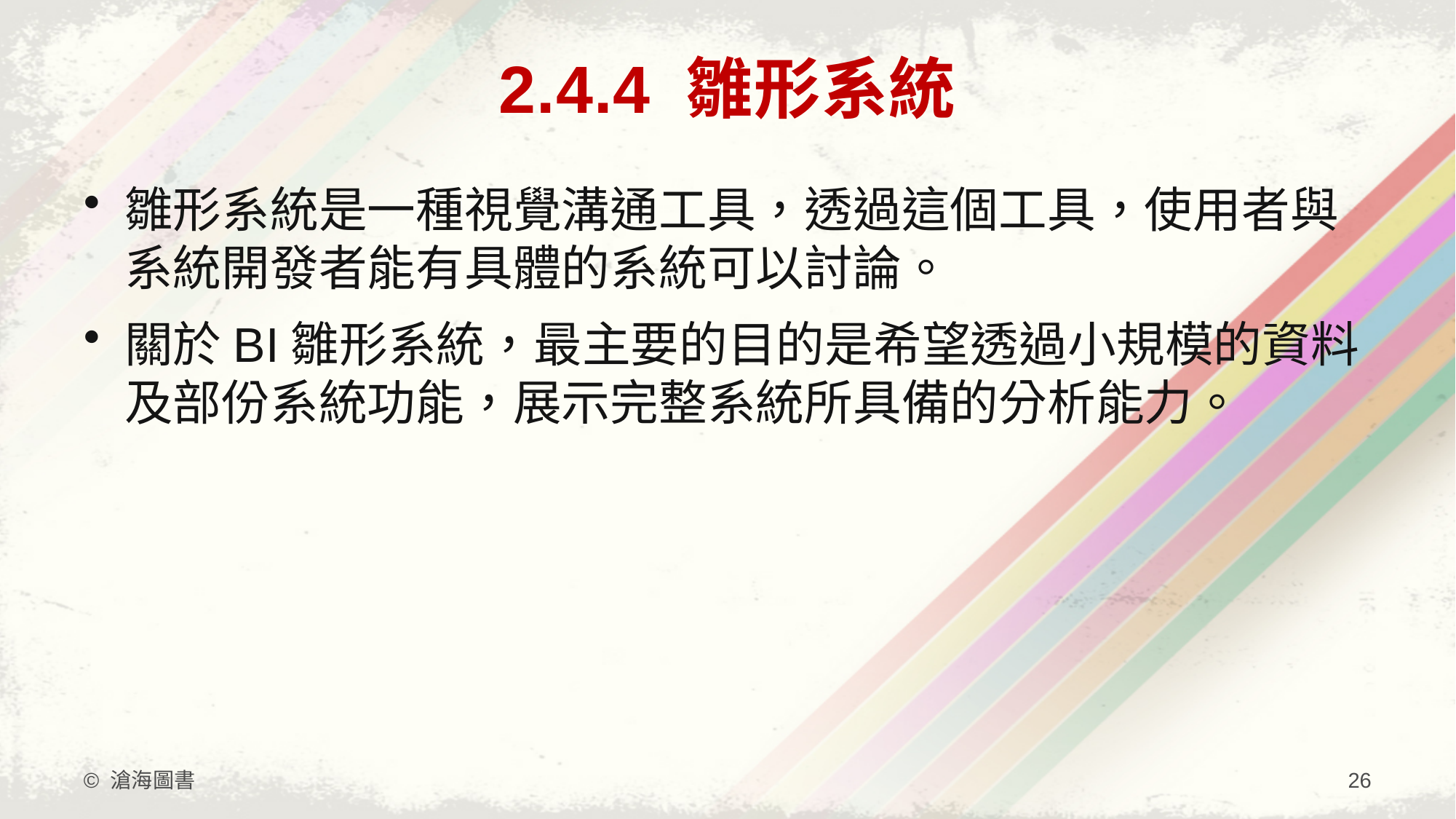

# 2.4.4 雛形系統
雛形系統是一種視覺溝通工具，透過這個工具，使用者與系統開發者能有具體的系統可以討論。
關於BI雛形系統，最主要的目的是希望透過小規模的資料及部份系統功能，展示完整系統所具備的分析能力。
© 滄海圖書

26